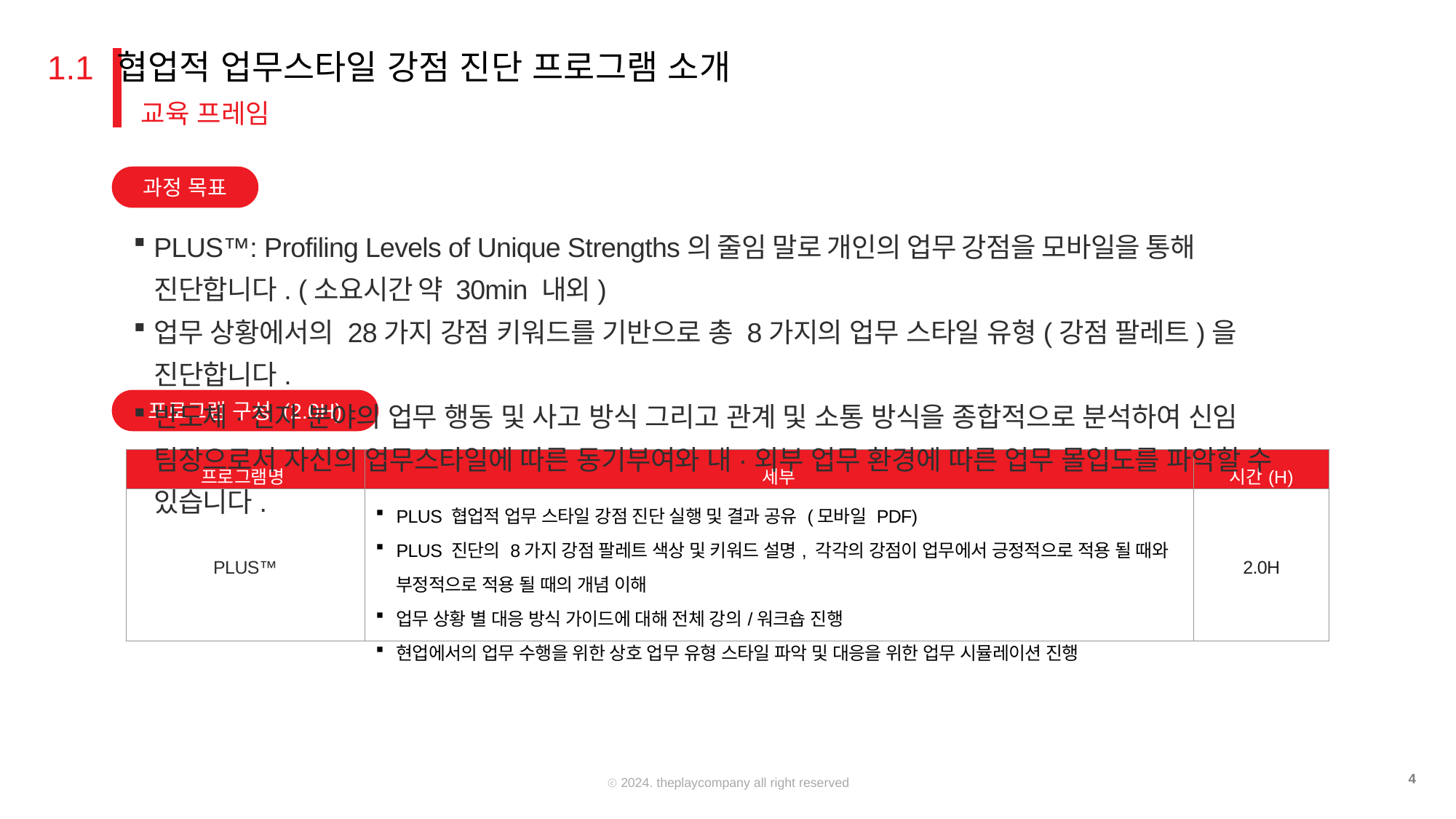

협업적 업무스타일 강점 진단 프로그램 소개
1.1
교육 프레임
과정 목표
PLUS™: Profiling Levels of Unique Strengths의 줄임 말로 개인의 업무 강점을 모바일을 통해 진단합니다. (소요시간 약 30min 내외)
업무 상황에서의 28가지 강점 키워드를 기반으로 총 8가지의 업무 스타일 유형(강점 팔레트)을 진단합니다.
반도체·전자 분야의 업무 행동 및 사고 방식 그리고 관계 및 소통 방식을 종합적으로 분석하여 신임 팀장으로서 자신의 업무스타일에 따른 동기부여와 내·외부 업무 환경에 따른 업무 몰입도를 파악할 수 있습니다.
프로그램 구성 (2.0H)
| 프로그램명 | 세부 | 시간(H) |
| --- | --- | --- |
| PLUS™ | PLUS 협업적 업무 스타일 강점 진단 실행 및 결과 공유 (모바일 PDF) PLUS 진단의 8가지 강점 팔레트 색상 및 키워드 설명, 각각의 강점이 업무에서 긍정적으로 적용 될 때와 부정적으로 적용 될 때의 개념 이해 업무 상황 별 대응 방식 가이드에 대해 전체 강의/워크숍 진행 현업에서의 업무 수행을 위한 상호 업무 유형 스타일 파악 및 대응을 위한 업무 시뮬레이션 진행 | 2.0H |
4